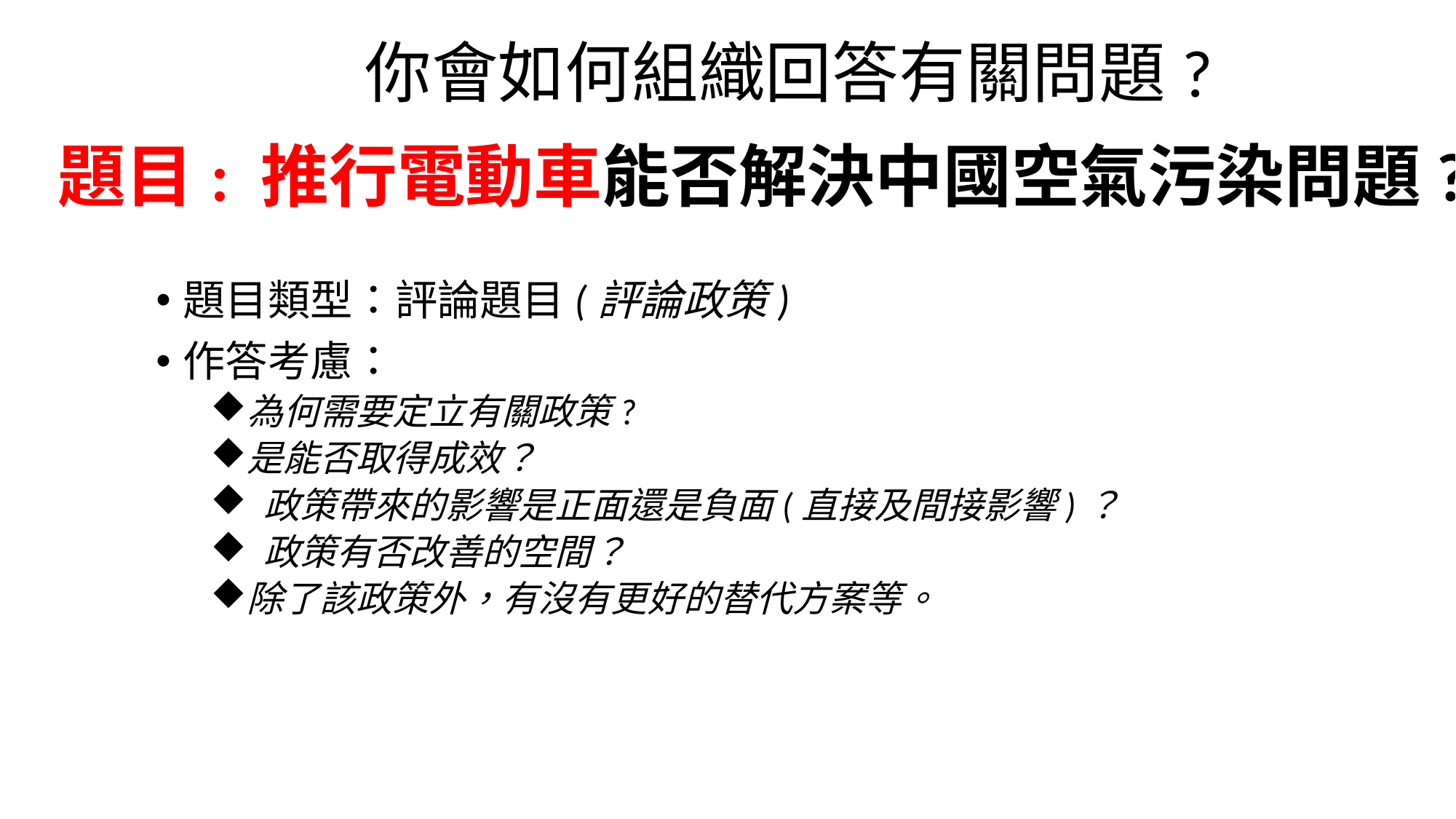

# 你會如何組織回答有關問題?
題目: 推行電動車能否解決中國空氣污染問題?
題目類型：評論題目(評論政策)
作答考慮：
為何需要定立有關政策?
是能否取得成效？
 政策帶來的影響是正面還是負面(直接及間接影響)？
 政策有否改善的空間？
除了該政策外，有沒有更好的替代方案等。